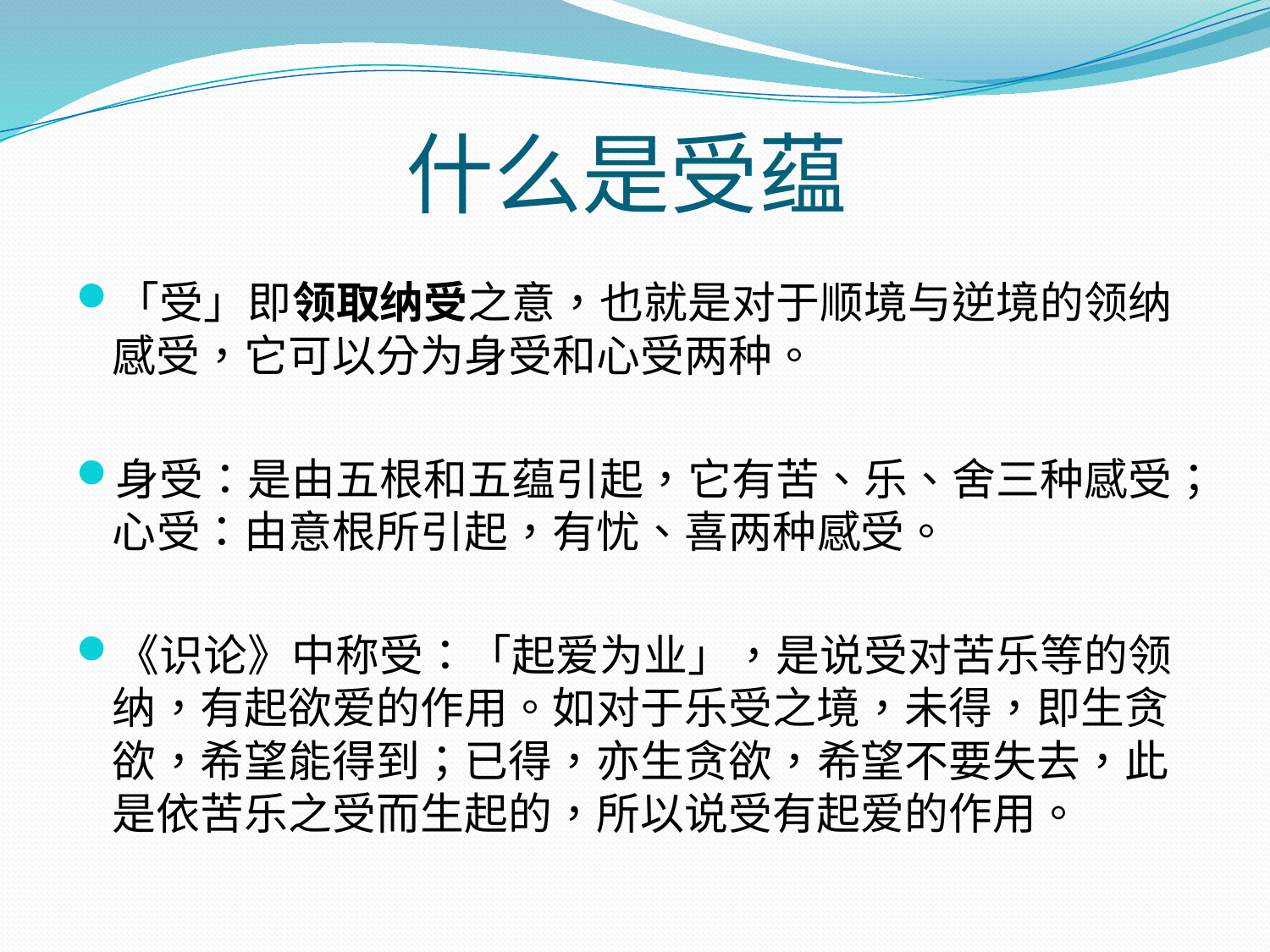

# 什么是受蕴
「受」即领取纳受之意，也就是对于顺境与逆境的领纳感受，它可以分为身受和心受两种。

身受：是由五根和五蕴引起，它有苦、乐、舍三种感受；心受：由意根所引起，有忧、喜两种感受。

《识论》中称受：「起爱为业」，是说受对苦乐等的领纳，有起欲爱的作用。如对于乐受之境，未得，即生贪欲，希望能得到；已得，亦生贪欲，希望不要失去，此是依苦乐之受而生起的，所以说受有起爱的作用。